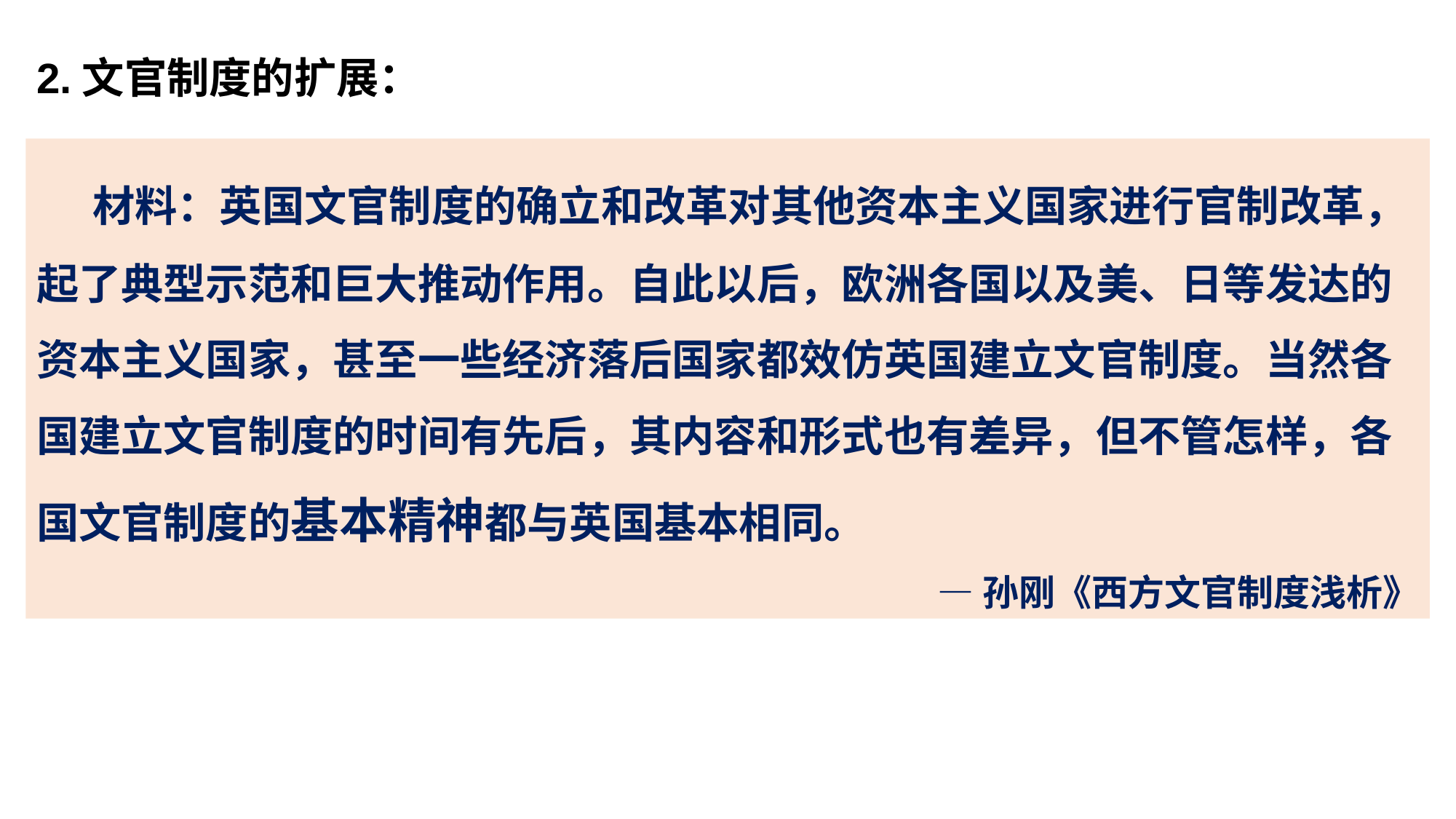

2.文官制度的扩展：
    材料：英国文官制度的确立和改革对其他资本主义国家进行官制改革，起了典型示范和巨大推动作用。自此以后，欧洲各国以及美、日等发达的资本主义国家，甚至一些经济落后国家都效仿英国建立文官制度。当然各国建立文官制度的时间有先后，其内容和形式也有差异，但不管怎样，各国文官制度的基本精神都与英国基本相同。
—孙刚《西方文官制度浅析》